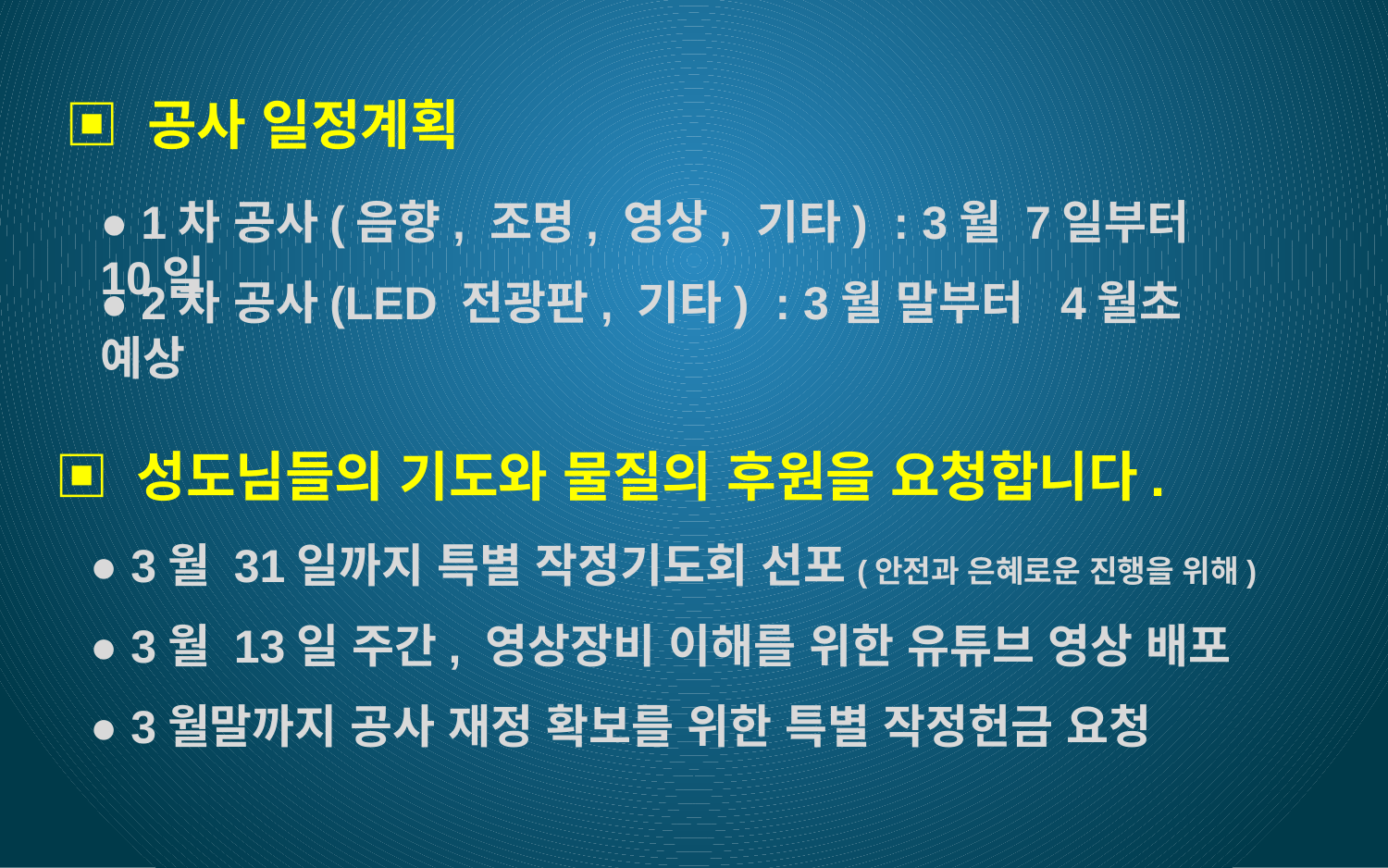

▣ 공사 일정계획
● 1차 공사(음향, 조명, 영상, 기타)  : 3월 7일부터 10일
● 2차 공사(LED 전광판, 기타)  : 3월 말부터  4월초 예상
▣ 성도님들의 기도와 물질의 후원을 요청합니다.
● 3월 31일까지 특별 작정기도회 선포(안전과 은혜로운 진행을 위해)
● 3월 13일 주간, 영상장비 이해를 위한 유튜브 영상 배포
● 3월말까지 공사 재정 확보를 위한 특별 작정헌금 요청